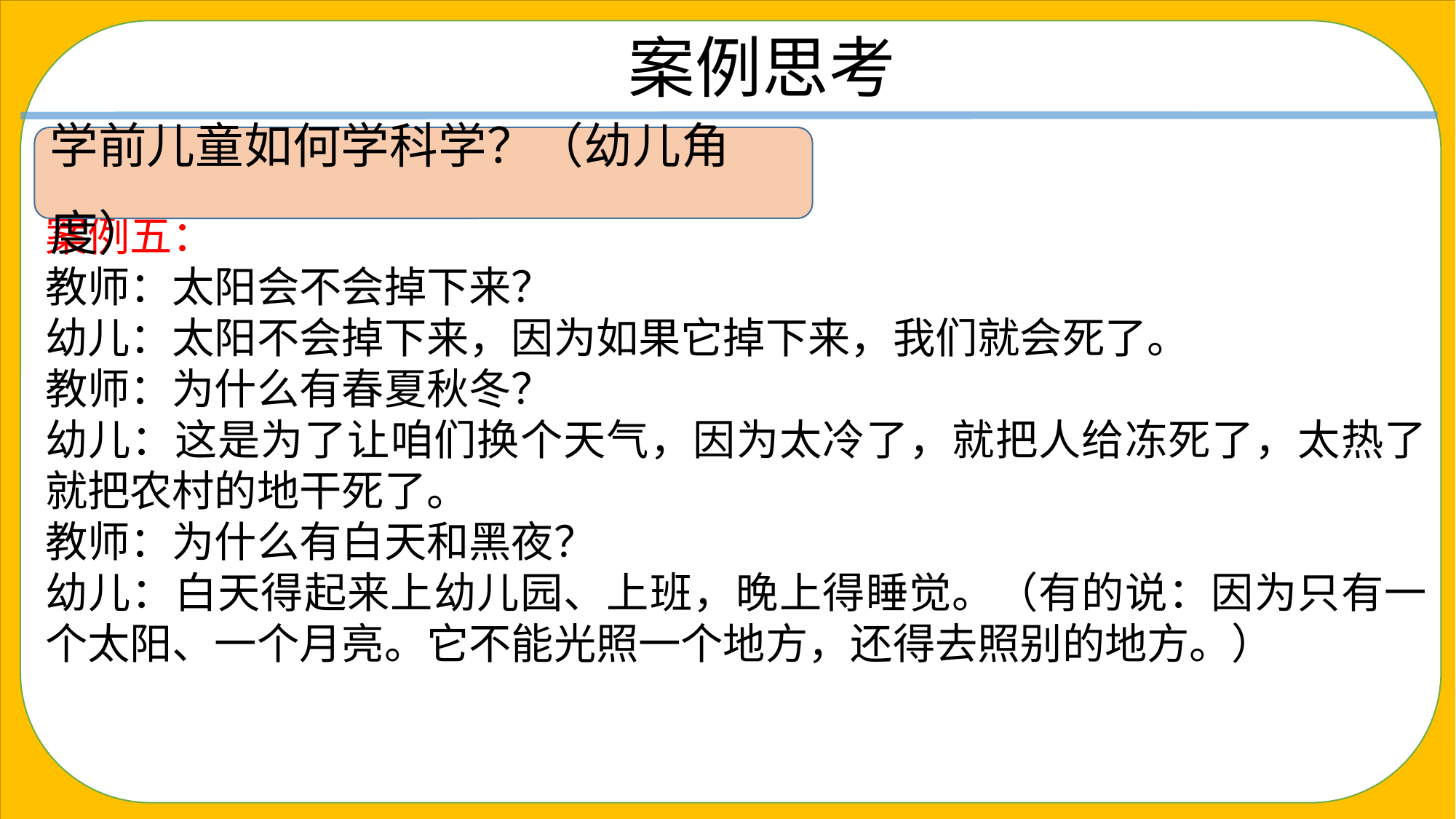

案例思考

案例五：
教师：太阳会不会掉下来？
幼儿：太阳不会掉下来，因为如果它掉下来，我们就会死了。
教师：为什么有春夏秋冬？
幼儿：这是为了让咱们换个天气，因为太冷了，就把人给冻死了，太热了就把农村的地干死了。
教师：为什么有白天和黑夜？
幼儿：白天得起来上幼儿园、上班，晚上得睡觉。（有的说：因为只有一个太阳、一个月亮。它不能光照一个地方，还得去照别的地方。）
学前儿童如何学科学？（幼儿角度）